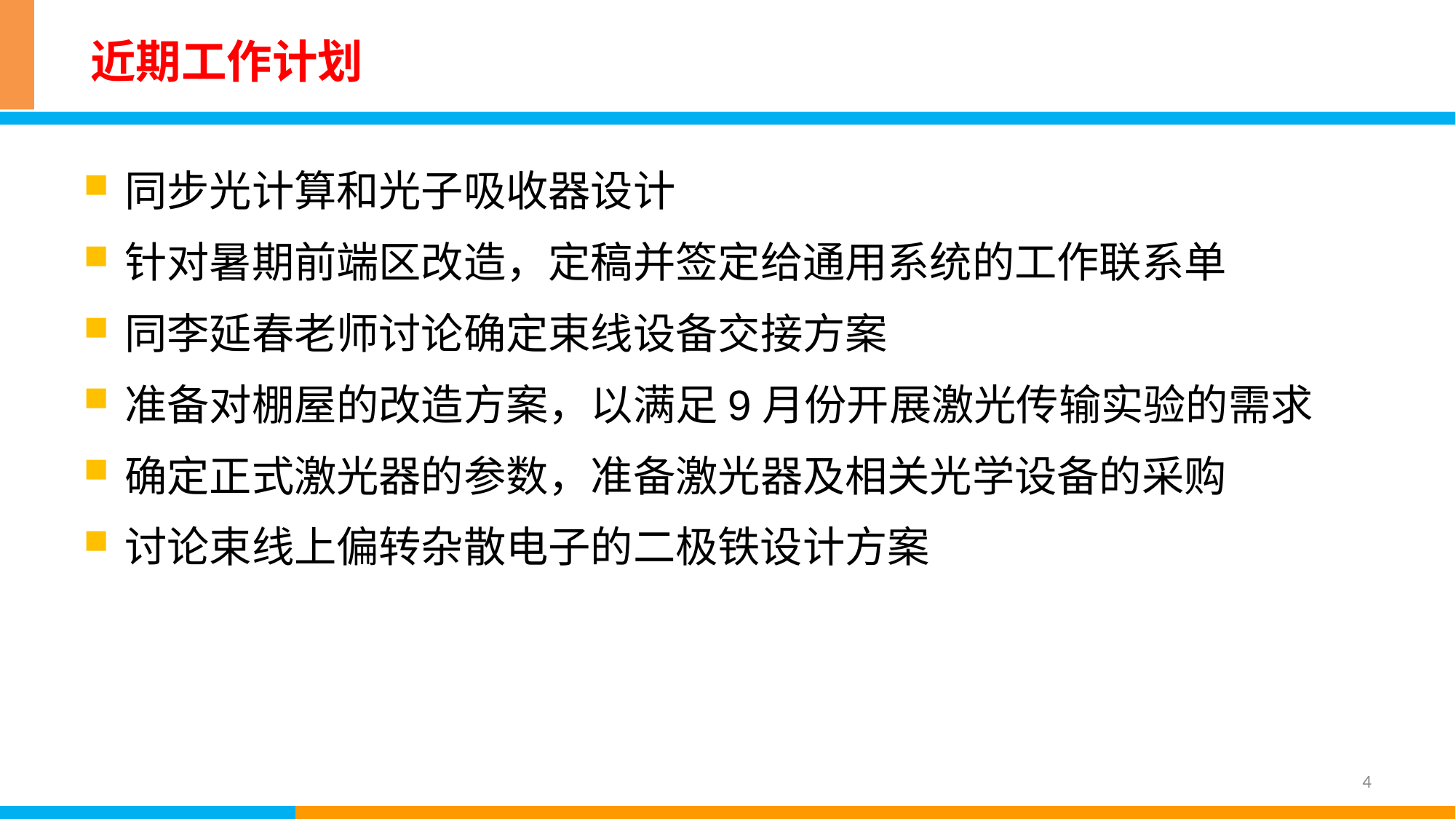

# 近期工作计划
同步光计算和光子吸收器设计
针对暑期前端区改造，定稿并签定给通用系统的工作联系单
同李延春老师讨论确定束线设备交接方案
准备对棚屋的改造方案，以满足9月份开展激光传输实验的需求
确定正式激光器的参数，准备激光器及相关光学设备的采购
讨论束线上偏转杂散电子的二极铁设计方案
4